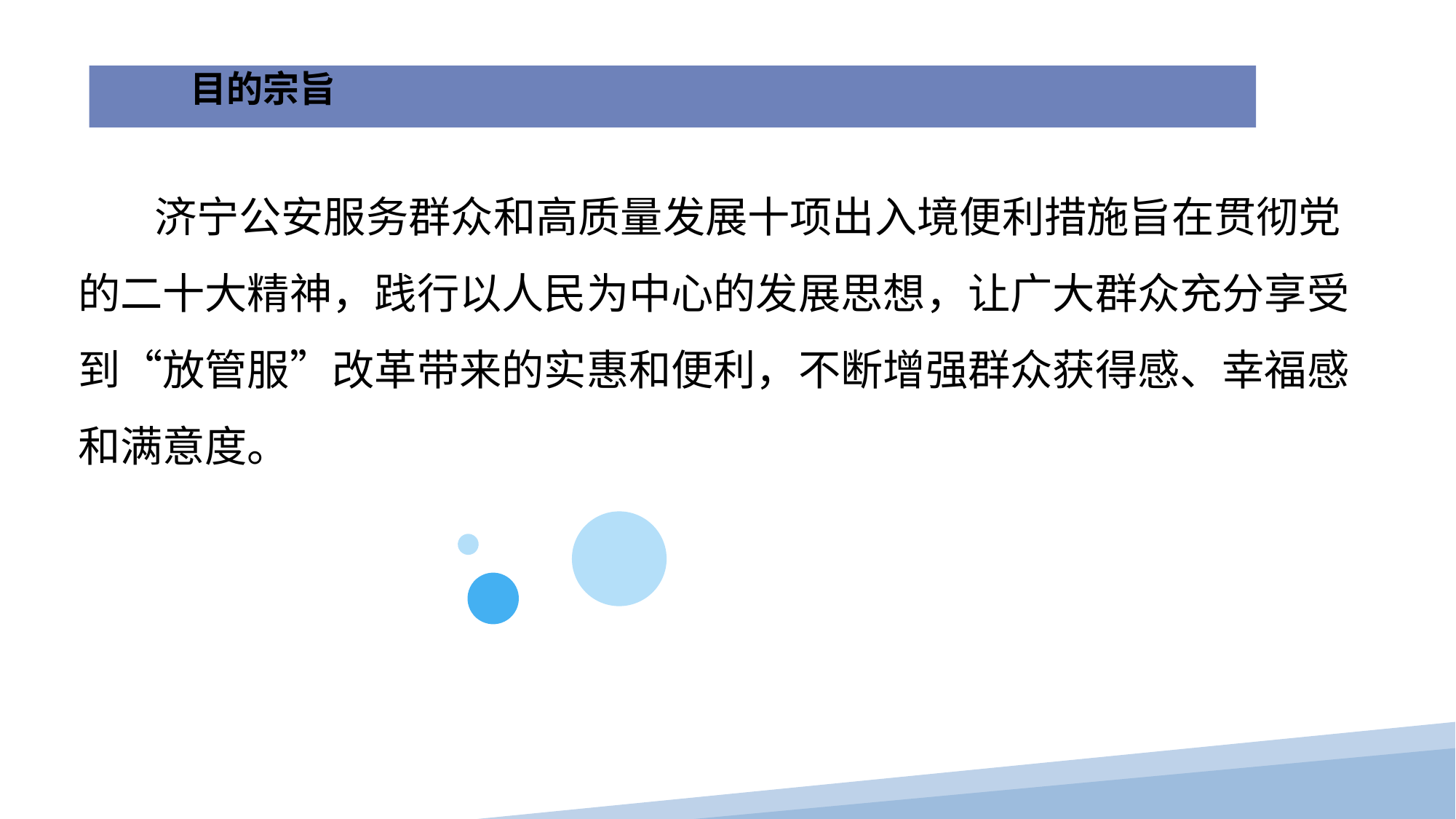

目的宗旨
       济宁公安服务群众和高质量发展十项出入境便利措施旨在贯彻党的二十大精神，践行以人民为中心的发展思想，让广大群众充分享受到“放管服”改革带来的实惠和便利，不断增强群众获得感、幸福感和满意度。